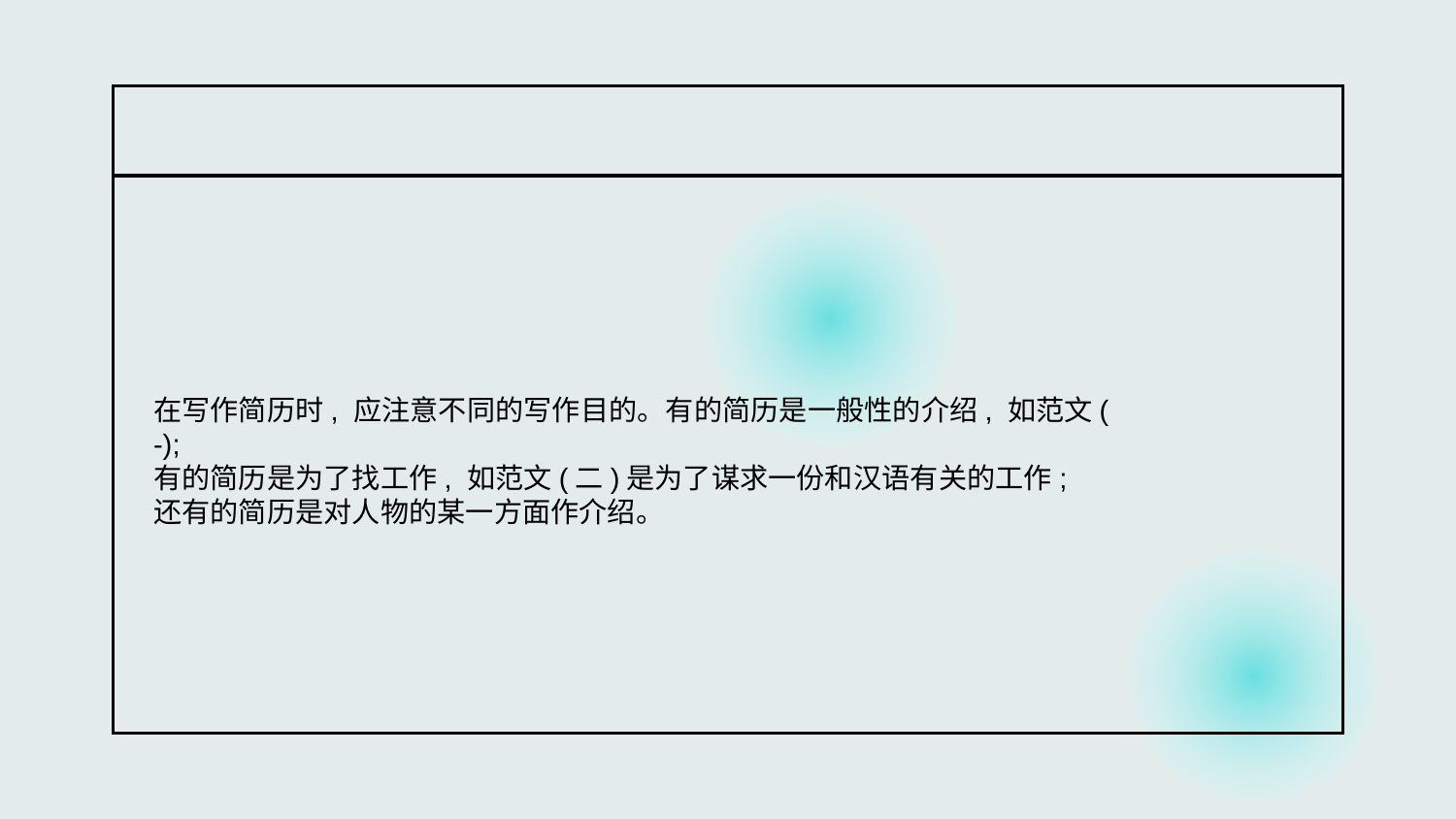

#

在写作简历时, 应注意不同的写作目的。有的简历是一般性的介绍, 如范文( -);
有的简历是为了找工作, 如范文(二)是为了谋求一份和汉语有关的工作;
还有的简历是对人物的某一方面作介绍。